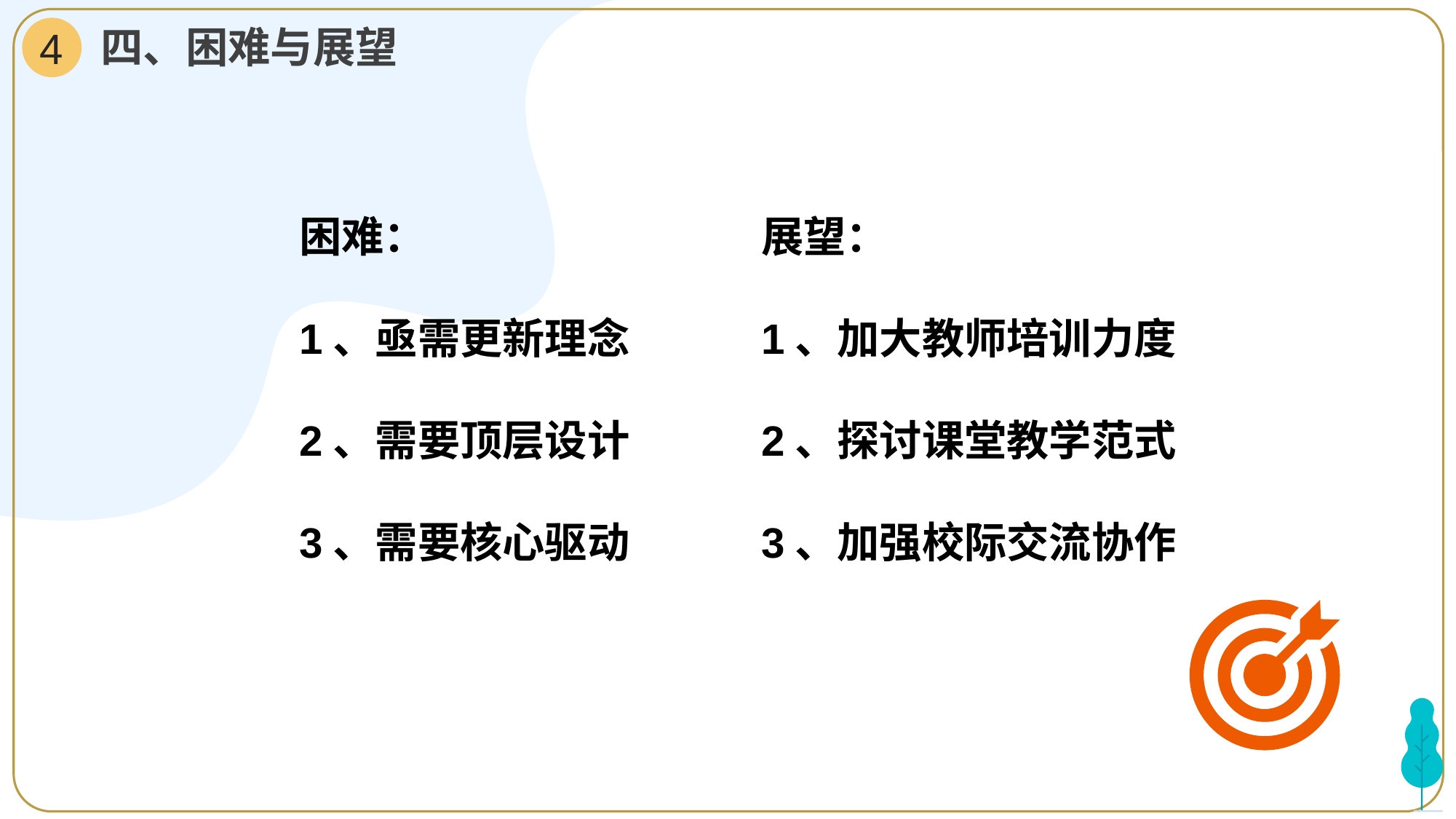

四、困难与展望
4
困难：
1、亟需更新理念
2、需要顶层设计
3、需要核心驱动
展望：
1、加大教师培训力度
2、探讨课堂教学范式
3、加强校际交流协作